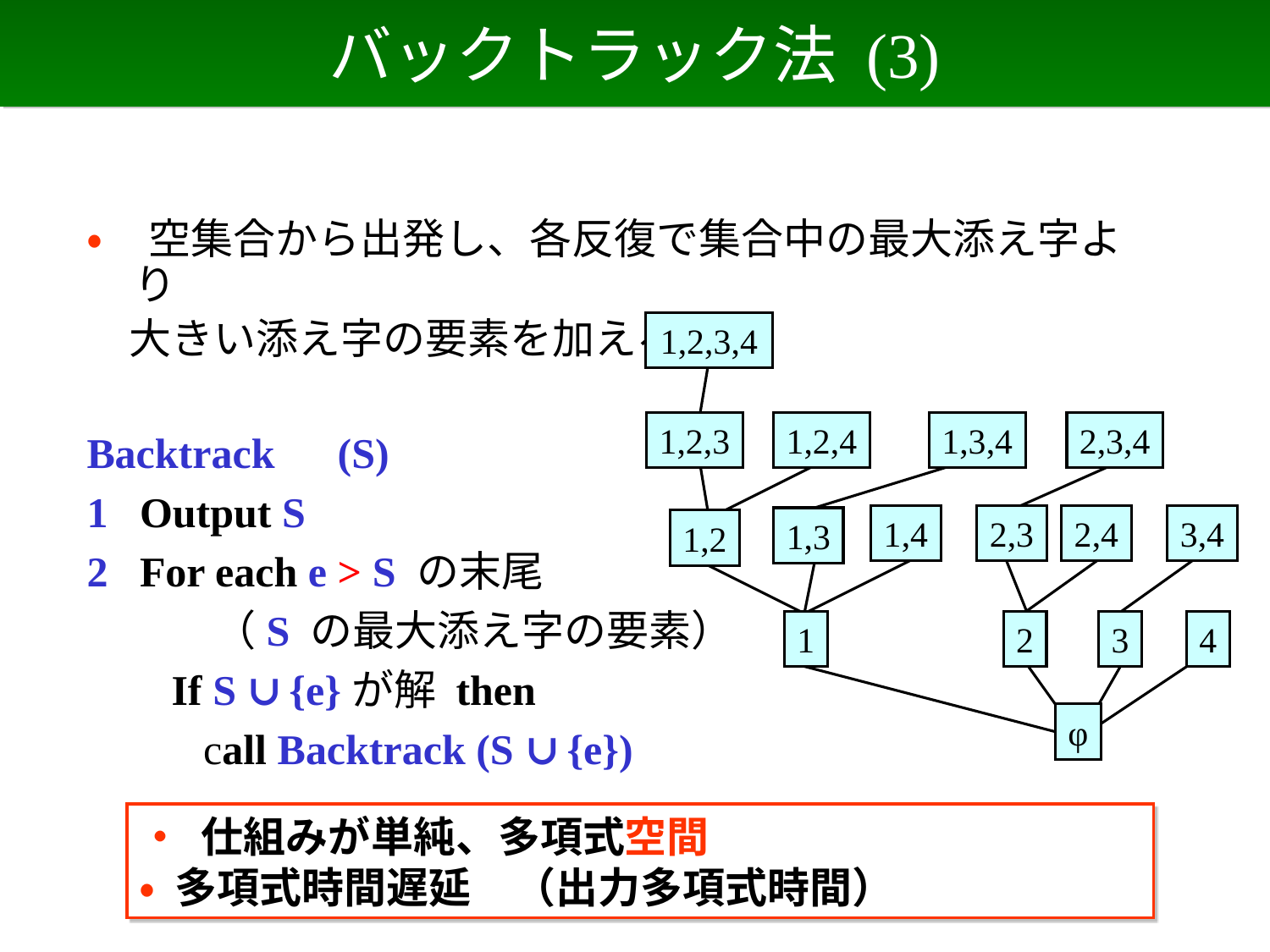

# バックトラック法 (3)
• 空集合から出発し、各反復で集合中の最大添え字より
　大きい添え字の要素を加える

Backtrack　(S)
1   Output S
2   For each e > S の末尾
　　　（S の最大添え字の要素）
        If S ∪{e}が解 then
           call Backtrack (S ∪{e})
1,2,3,4

1,2,3
1,2,4
1,3,4
2,3,4

1,4
2,3
2,4
3,4
1,3
1,2

1
2
3
4

φ
• 仕組みが単純、多項式空間
• 多項式時間遅延　（出力多項式時間）